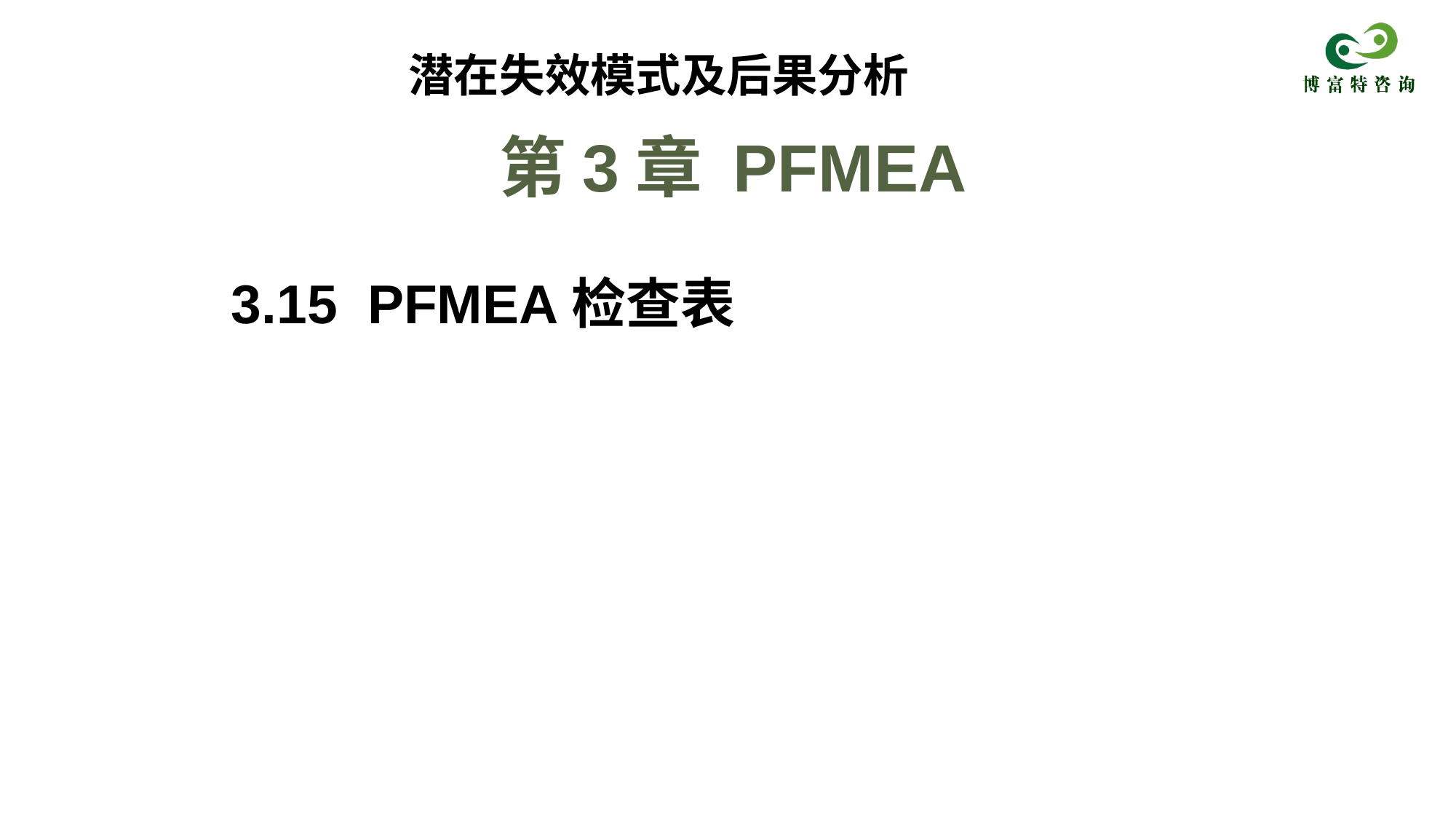

潜在失效模式及后果分析
# 第3章 PFMEA
3.15  PFMEA检查表
80